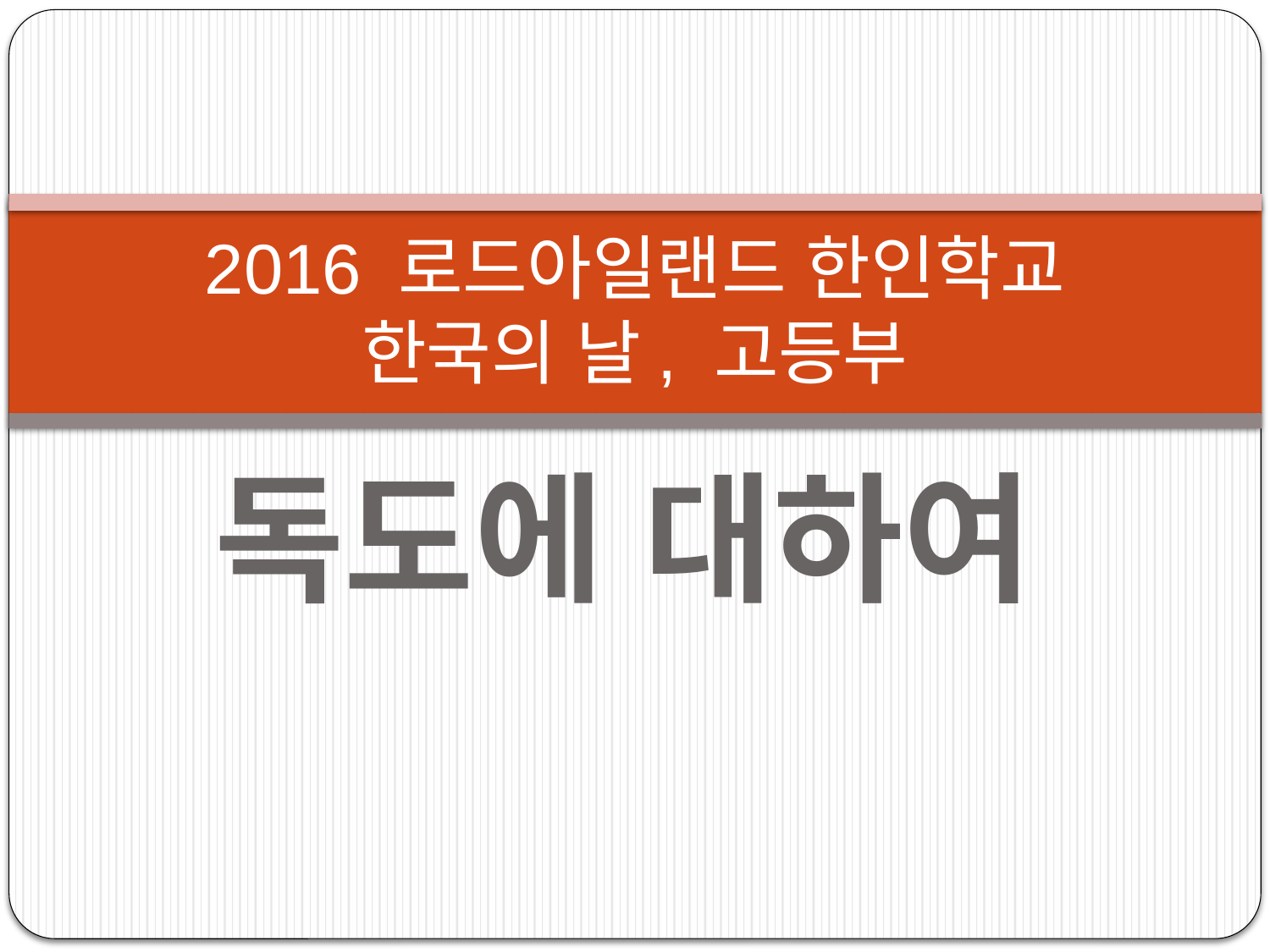

# 2016 로드아일랜드 한인학교 한국의 날, 고등부
독도에 대하여